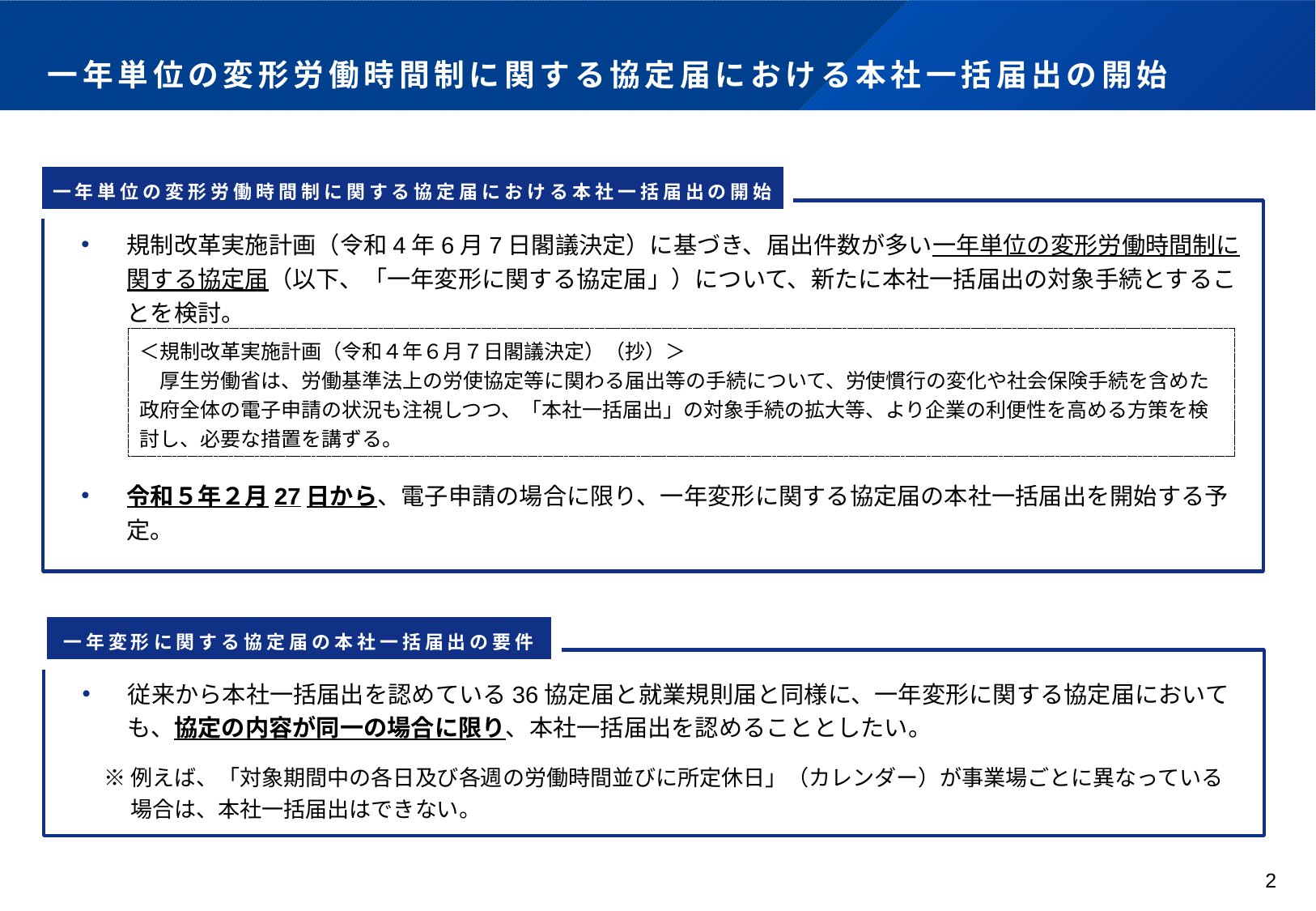

# 一年単位の変形労働時間制に関する協定届における本社一括届出の開始
一年単位の変形労働時間制に関する協定届における本社一括届出の開始
規制改革実施計画（令和4年6月7日閣議決定）に基づき、届出件数が多い一年単位の変形労働時間制に関する協定届（以下、「一年変形に関する協定届」）について、新たに本社一括届出の対象手続とすることを検討。

令和５年２月27日から、電子申請の場合に限り、一年変形に関する協定届の本社一括届出を開始する予定。
＜規制改革実施計画（令和４年６月７日閣議決定）（抄）＞
　厚生労働省は、労働基準法上の労使協定等に関わる届出等の手続について、労使慣行の変化や社会保険手続を含めた政府全体の電子申請の状況も注視しつつ、「本社一括届出」の対象手続の拡大等、より企業の利便性を高める方策を検討し、必要な措置を講ずる。
一年変形に関する協定届の本社一括届出の要件
従来から本社一括届出を認めている36協定届と就業規則届と同様に、一年変形に関する協定届においても、協定の内容が同一の場合に限り、本社一括届出を認めることとしたい。
　※ 例えば、「対象期間中の各日及び各週の労働時間並びに所定休日」（カレンダー）が事業場ごとに異なっている
　　 場合は、本社一括届出はできない。
2